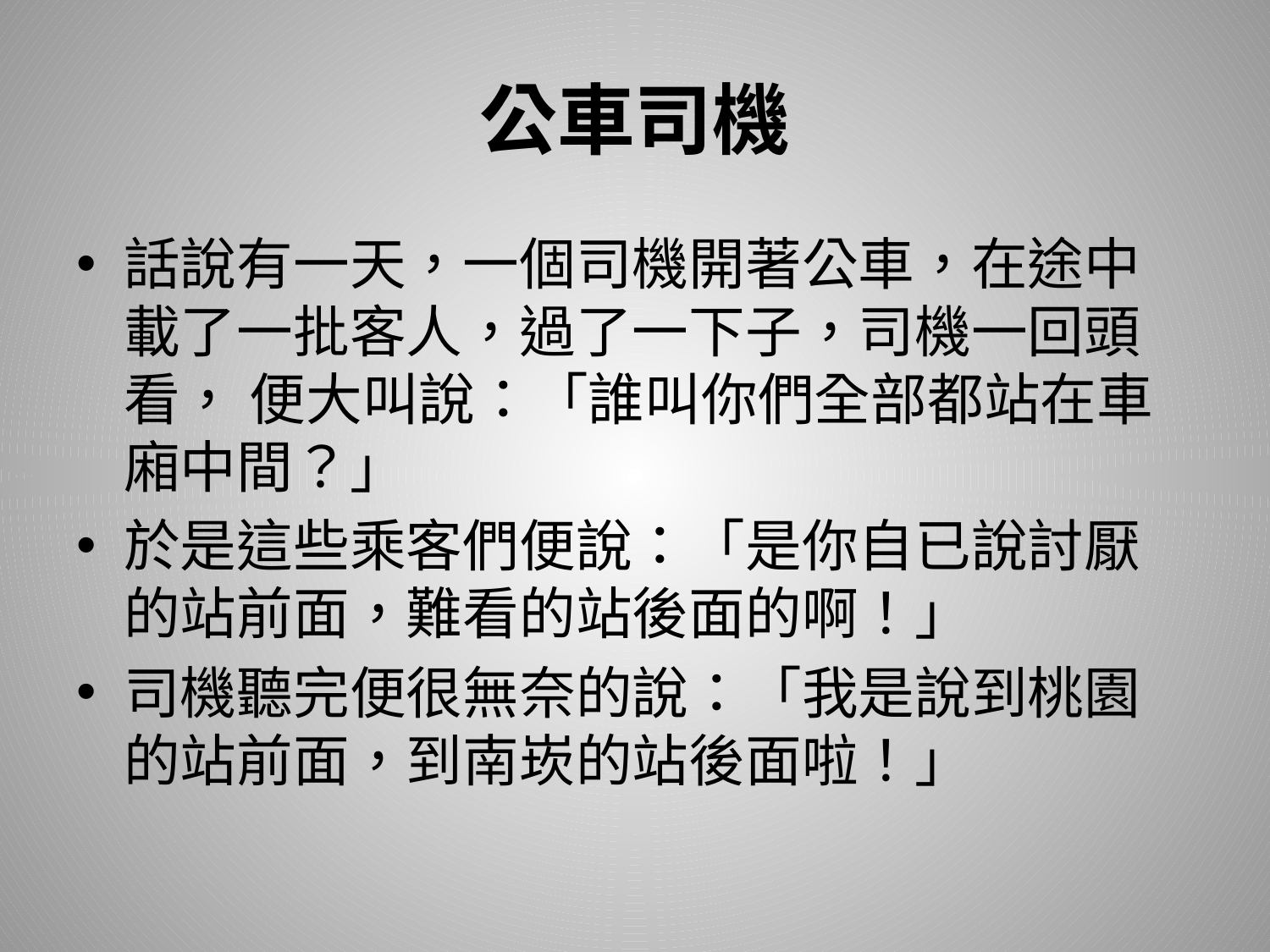

# 公車司機
話說有一天，一個司機開著公車，在途中載了一批客人，過了一下子，司機一回頭看， 便大叫說：「誰叫你們全部都站在車廂中間？」
於是這些乘客們便說：「是你自已說討厭的站前面，難看的站後面的啊！」
司機聽完便很無奈的說：「我是說到桃園的站前面，到南崁的站後面啦！」